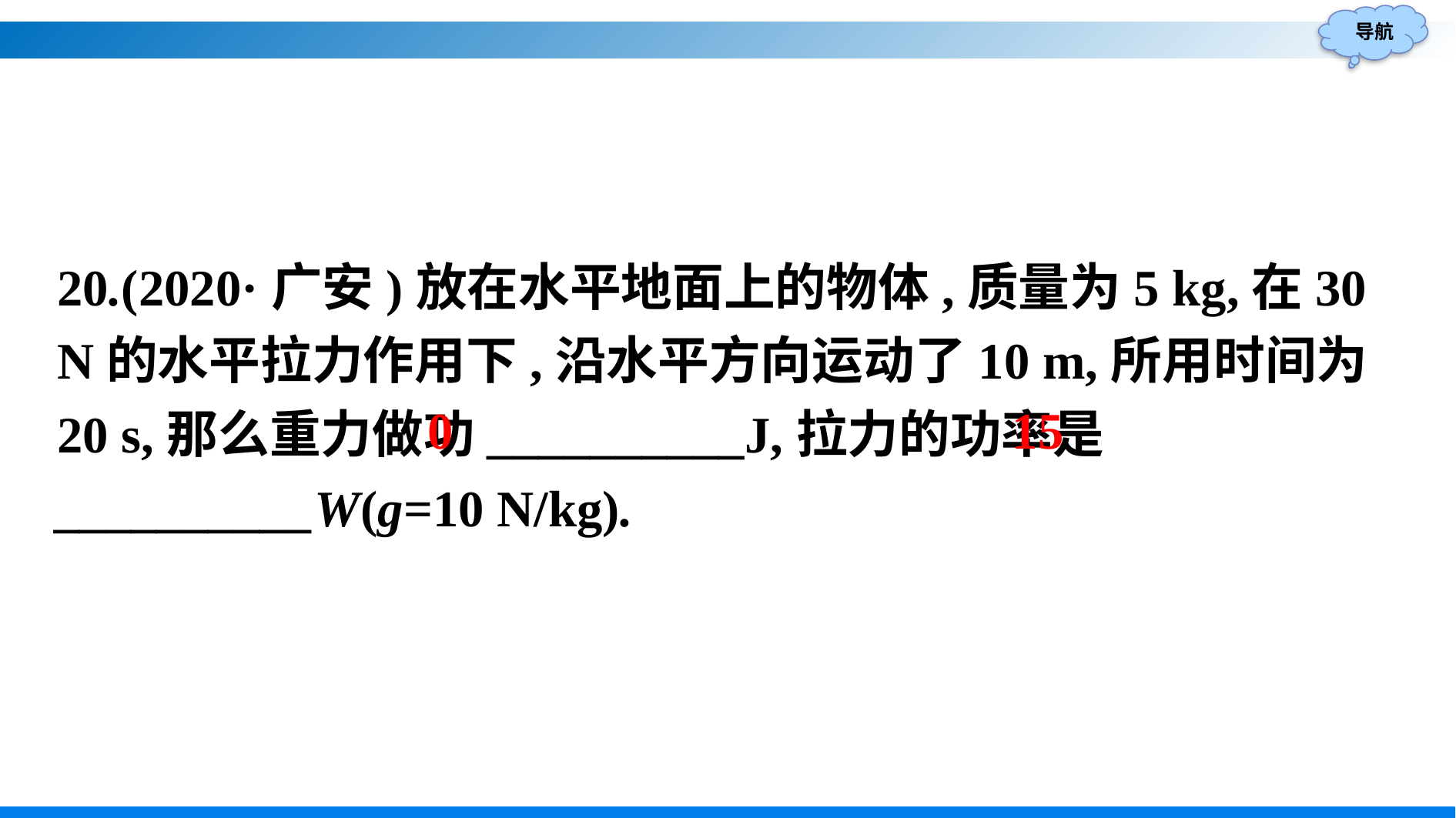

20.(2020·广安)放在水平地面上的物体,质量为5 kg,在30 N的水平拉力作用下,沿水平方向运动了10 m,所用时间为20 s,那么重力做功__________J,拉力的功率是__________W(g=10 N/kg).
0
15